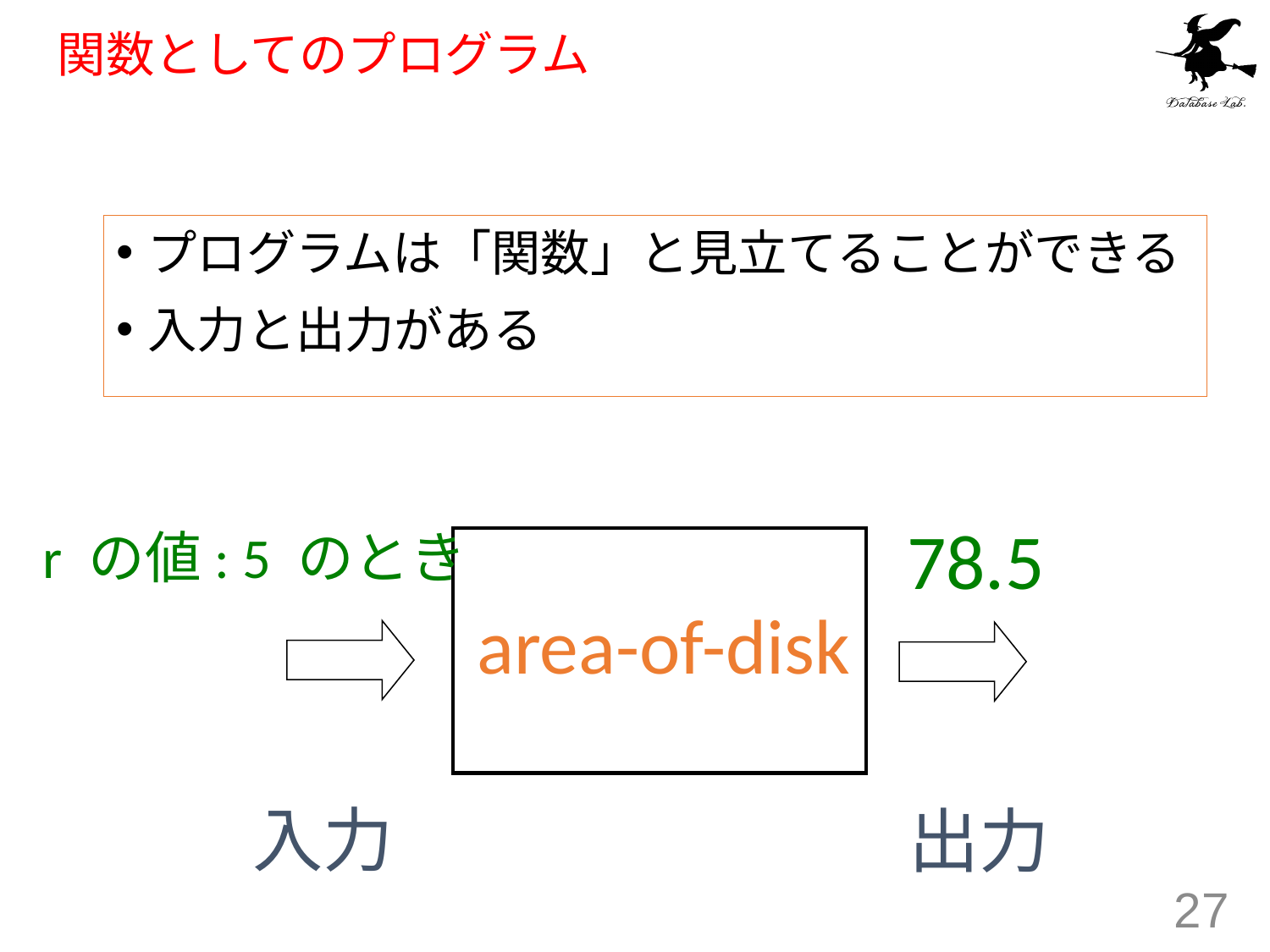

# 関数としてのプログラム
プログラムは「関数」と見立てることができる
入力と出力がある

78.5
r の値: 5 のとき

area-of-disk

入力
出力
27